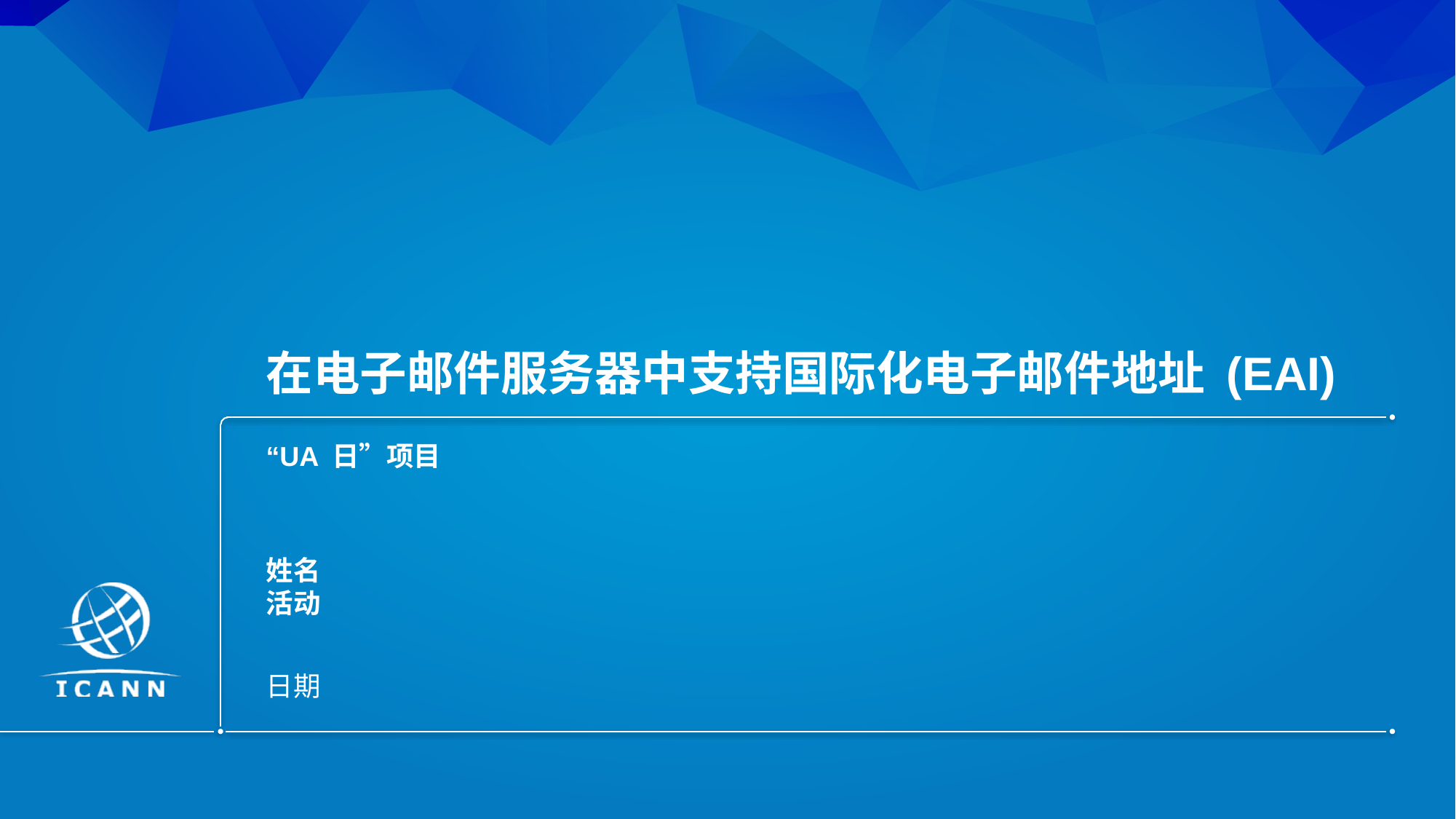

# 在电子邮件服务器中支持国际化电子邮件地址 (EAI)
“UA 日”项目
姓名
活动
日期